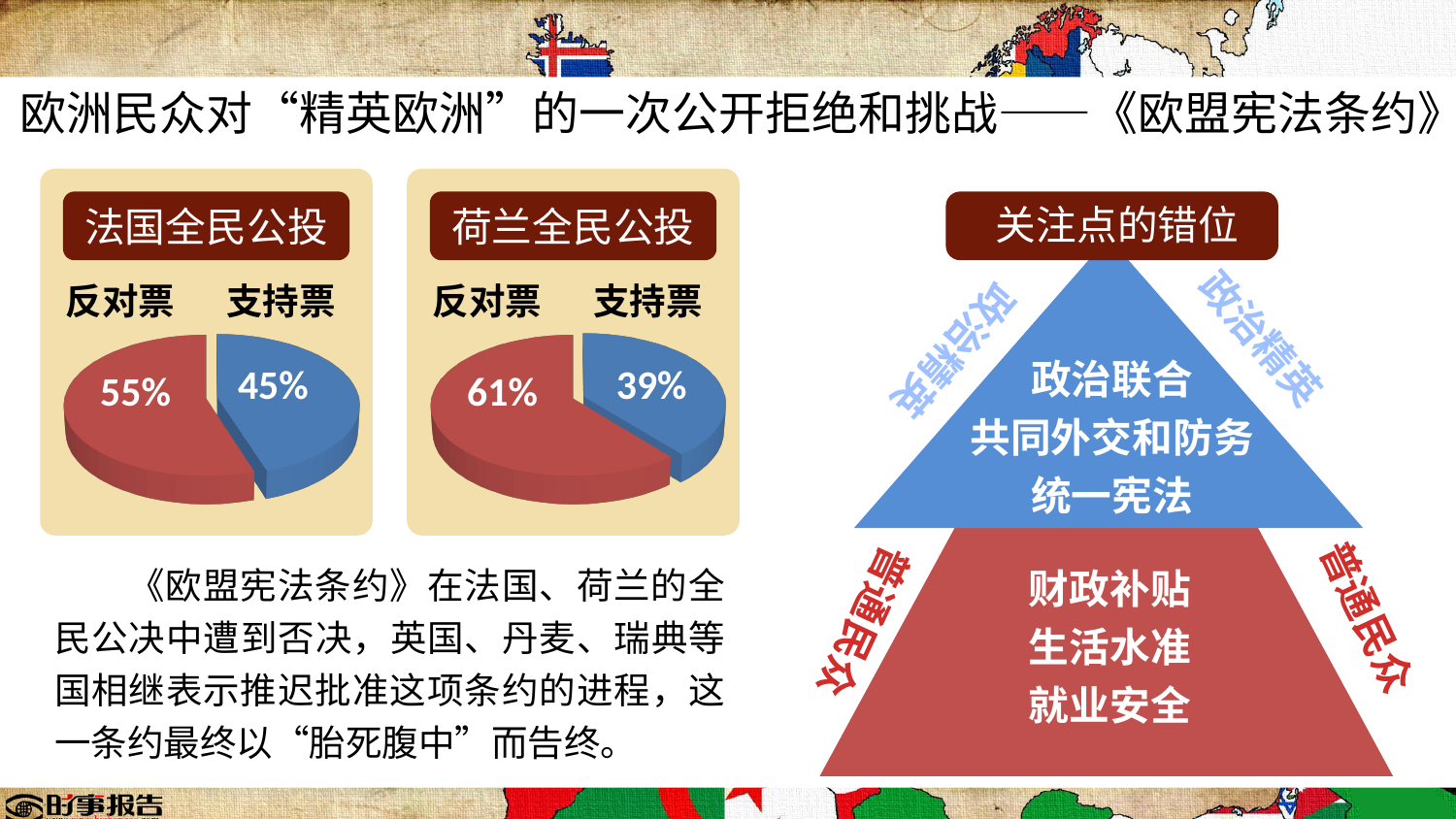

# 欧洲民众对“精英欧洲”的一次公开拒绝和挑战——《欧盟宪法条约》

法国全民公投
反对票
支持票

[unsupported chart]

45%
55%

荷兰全民公投
反对票
支持票

[unsupported chart]

39%
61%

关注点的错位

政治联合
共同外交和防务
统一宪法
财政补贴
生活水准
就业安全
政治精英
政治精英
普通民众
普通民众
       《欧盟宪法条约》在法国、荷兰的全民公决中遭到否决，英国、丹麦、瑞典等国相继表示推迟批准这项条约的进程，这一条约最终以“胎死腹中”而告终。